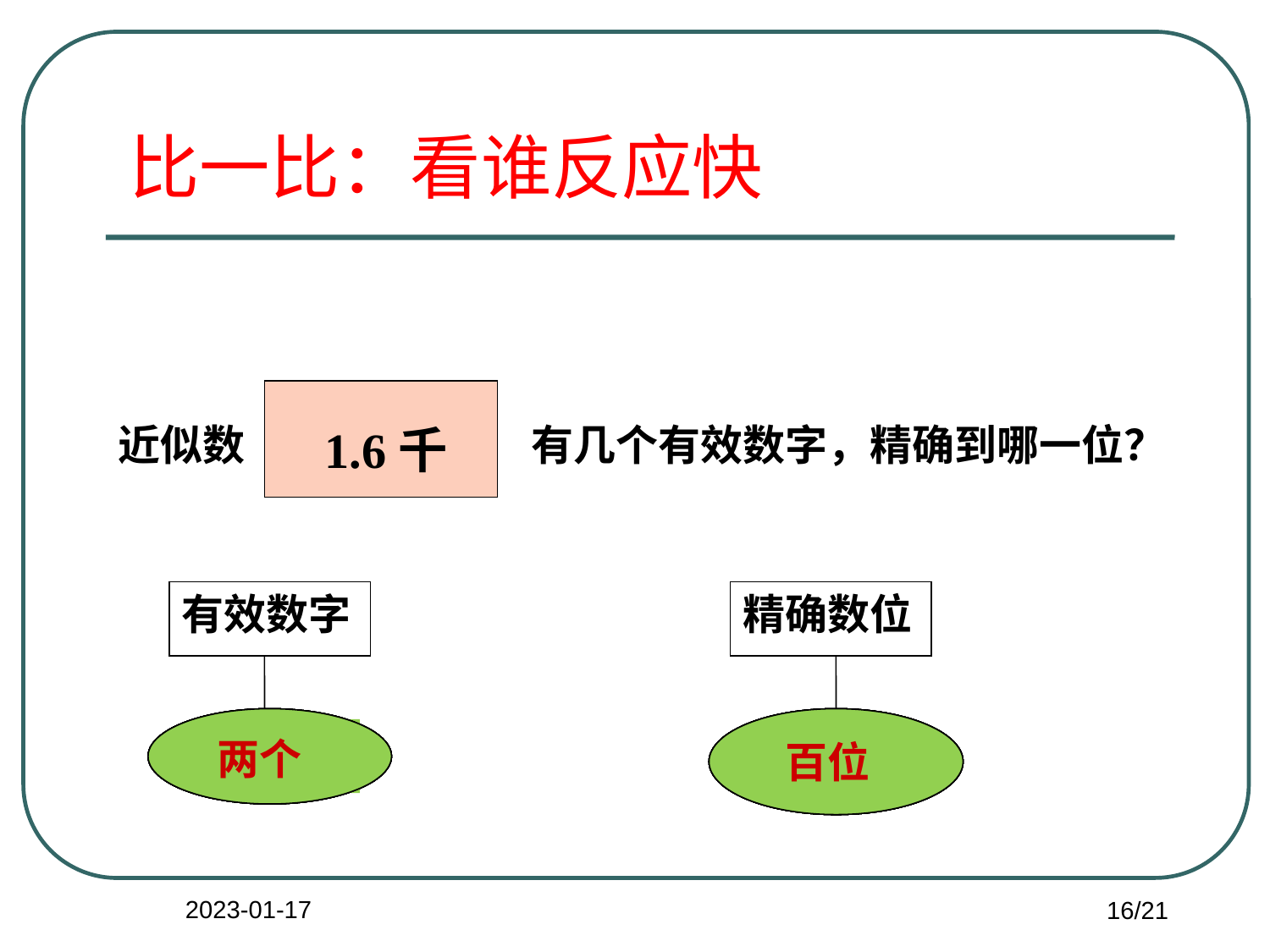

比一比：看谁反应快

近似数
0.0160
1.6千
1.6
1.60
0.16
1.06
0.016
0.106
有几个有效数字，精确到哪一位？
有效数字

精确数位

两个
两个
两个
三个
三个
三个
三个
两个
百分位
十分位
百分位
百分位
千分位
千分位
万分位
百位
2023-01-17
16/21